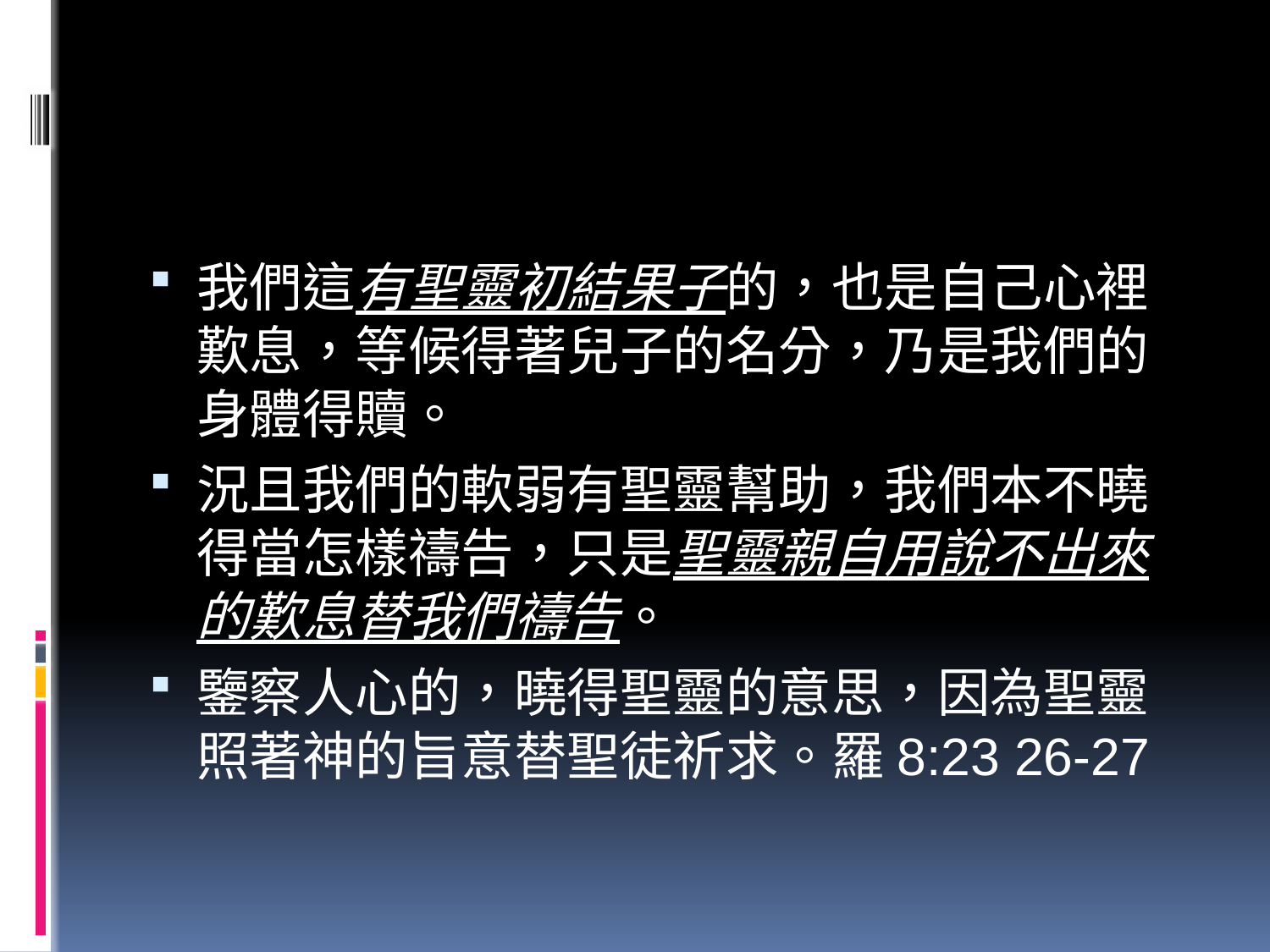

#
我們這有聖靈初結果子的，也是自己心裡歎息，等候得著兒子的名分，乃是我們的身體得贖。
況且我們的軟弱有聖靈幫助，我們本不曉得當怎樣禱告，只是聖靈親自用說不出來的歎息替我們禱告。
鑒察人心的，曉得聖靈的意思，因為聖靈照著神的旨意替聖徒祈求。羅8:23 26-27